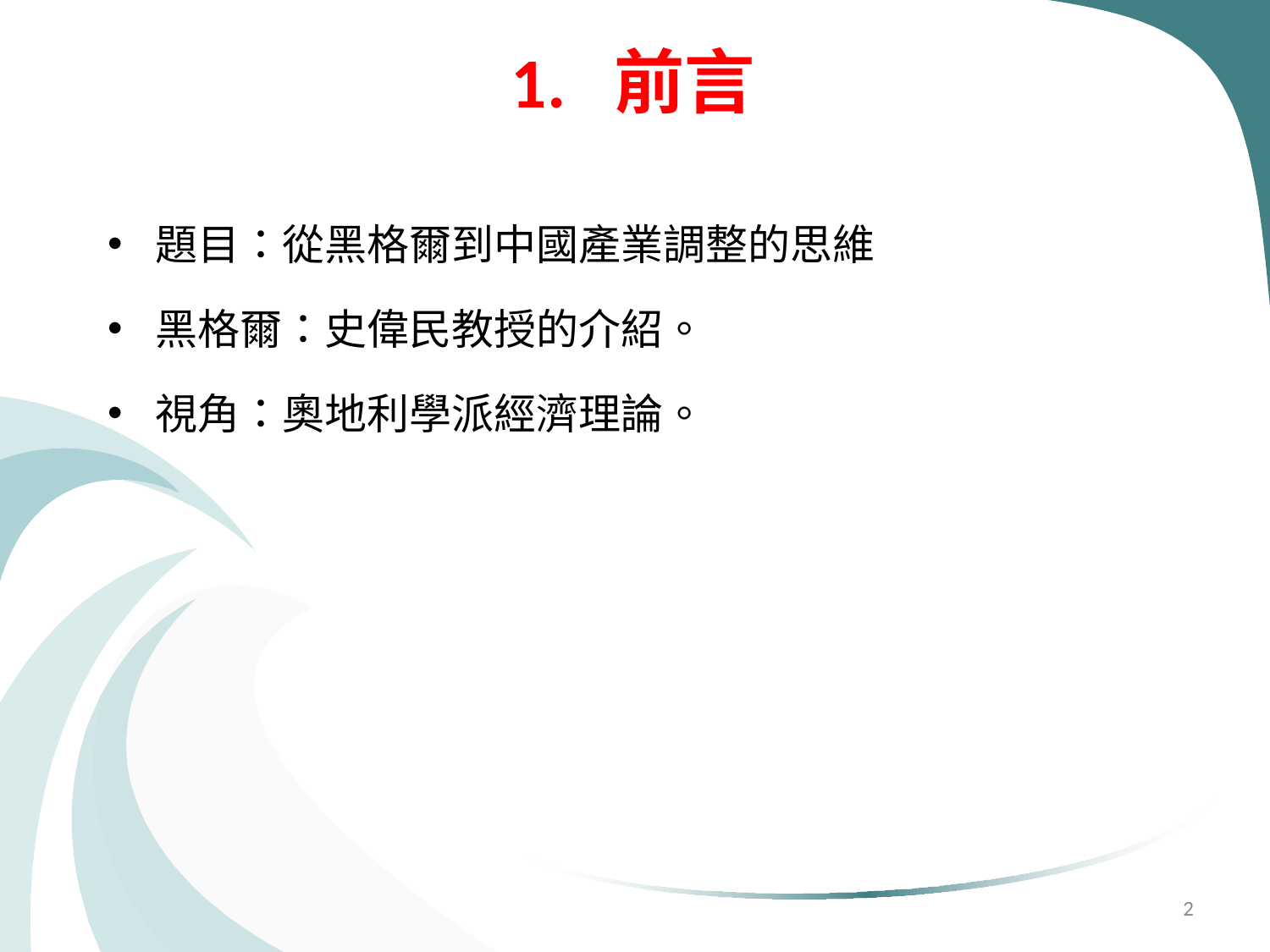

# 1.  前言
題目：從黑格爾到中國產業調整的思維
黑格爾：史偉民教授的介紹。
視角：奧地利學派經濟理論。
2